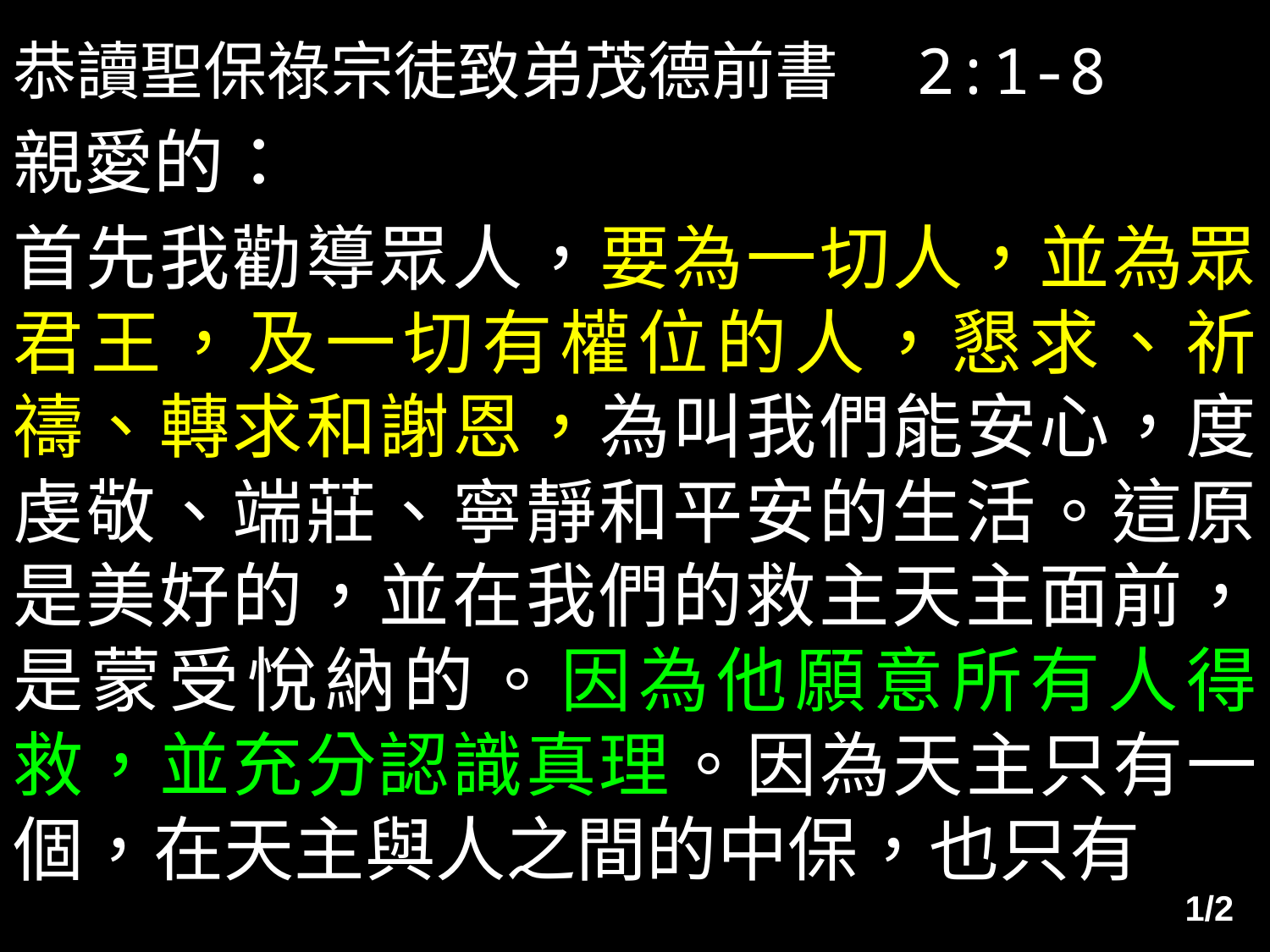

恭讀聖保祿宗徒致弟茂德前書　2:1-8
親愛的：
首先我勸導眾人，要為一切人，並為眾君王，及一切有權位的人，懇求、祈禱、轉求和謝恩，為叫我們能安心，度虔敬、端莊、寧靜和平安的生活。這原是美好的，並在我們的救主天主面前，是蒙受悅納的。因為他願意所有人得救，並充分認識真理。因為天主只有一個，在天主與人之間的中保，也只有

1/2